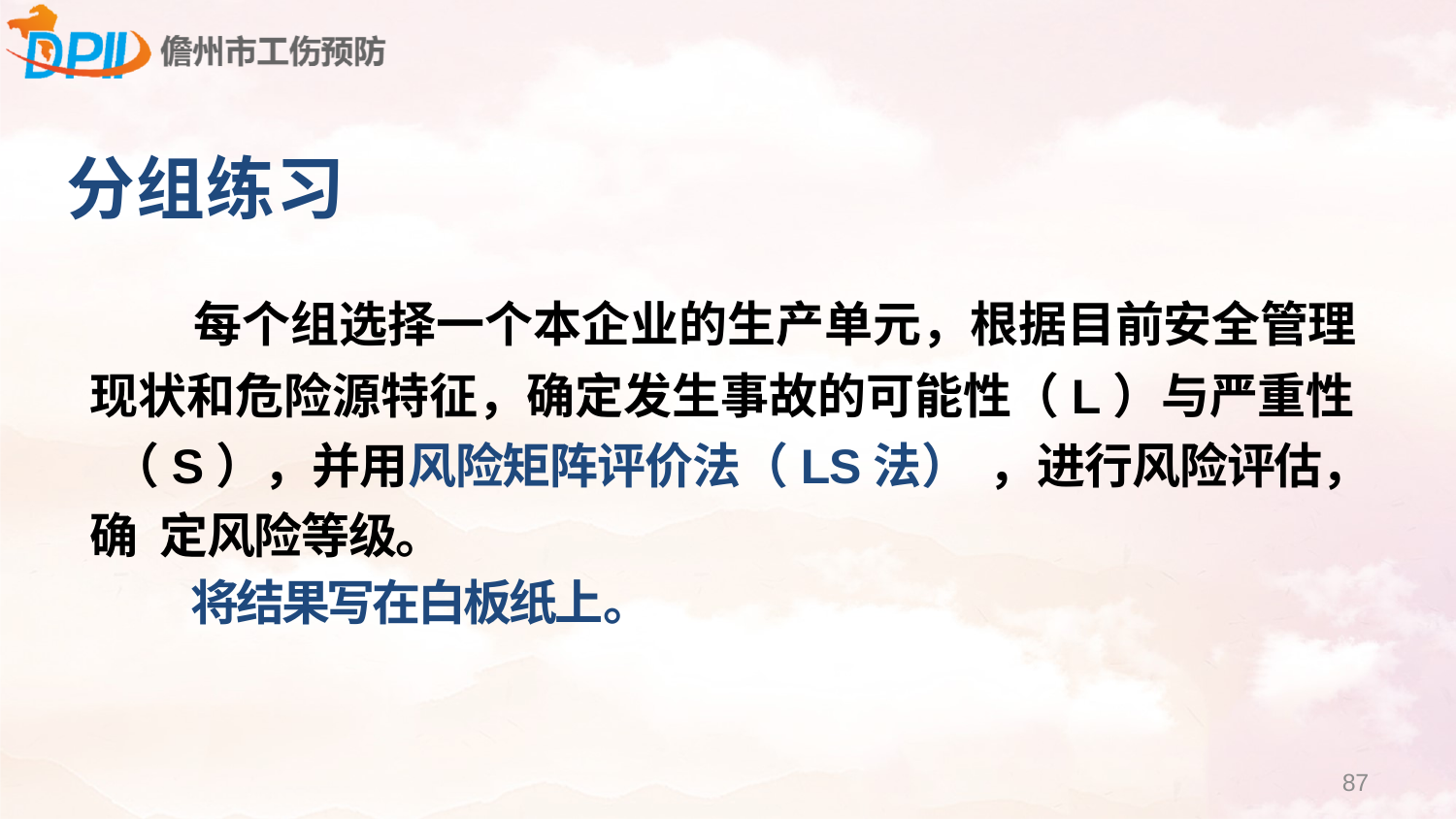

分组练习

每个组选择一个本企业的生产单元，根据目前安全管理
现状和危险源特征，确定发生事故的可能性（L）与严重性   （S），并用风险矩阵评价法（LS法） ，进行风险评估，确  定风险等级。
将结果写在白板纸上。

87